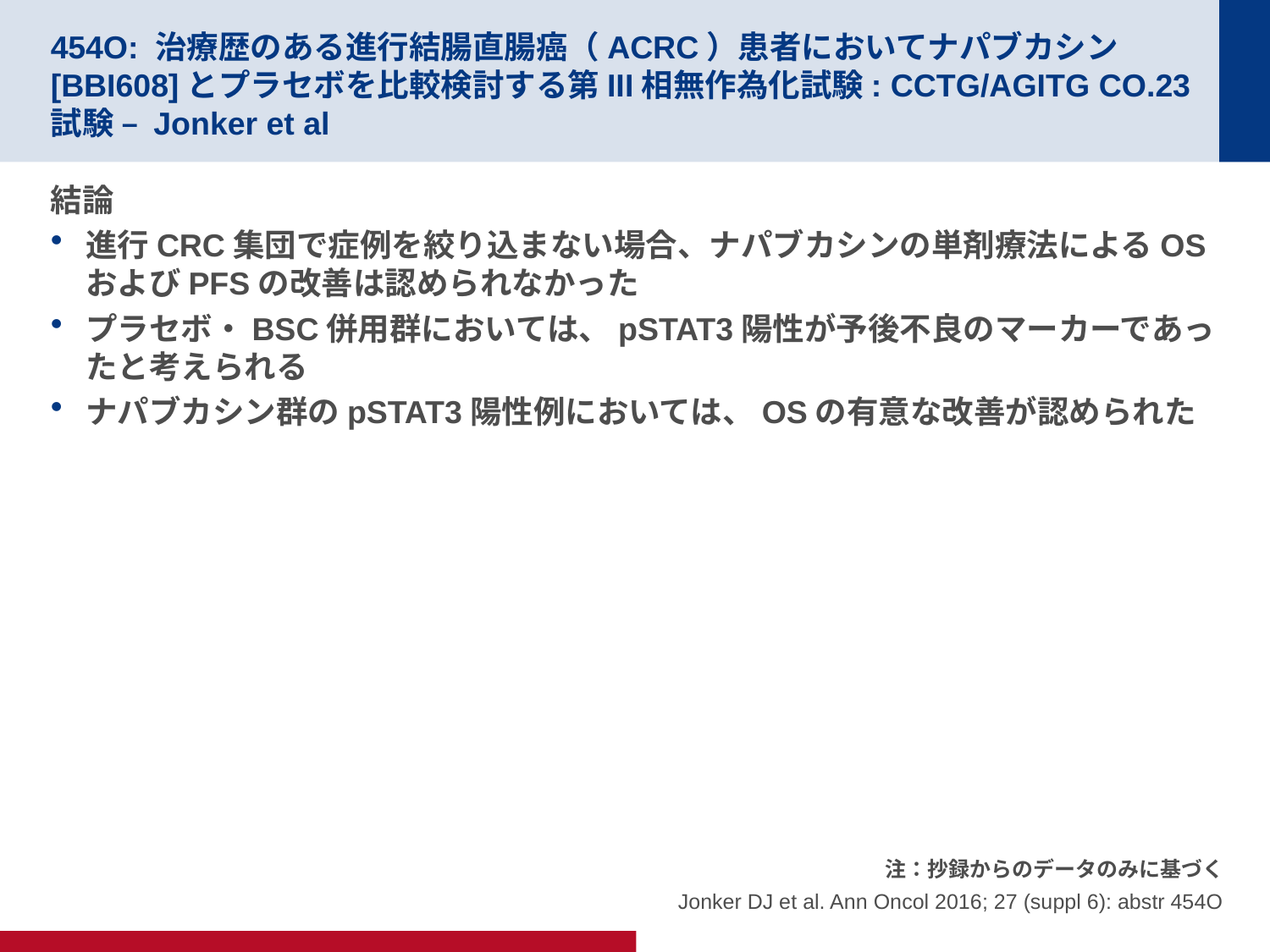

# 454O: 治療歴のある進行結腸直腸癌（ACRC）患者においてナパブカシン [BBI608]とプラセボを比較検討する第III相無作為化試験: CCTG/AGITG CO.23試験 – Jonker et al
結論
進行CRC集団で症例を絞り込まない場合、ナパブカシンの単剤療法によるOSおよびPFSの改善は認められなかった
プラセボ・BSC併用群においては、pSTAT3陽性が予後不良のマーカーであったと考えられる
ナパブカシン群のpSTAT3陽性例においては、OSの有意な改善が認められた
注：抄録からのデータのみに基づく
Jonker DJ et al. Ann Oncol 2016; 27 (suppl 6): abstr 454O